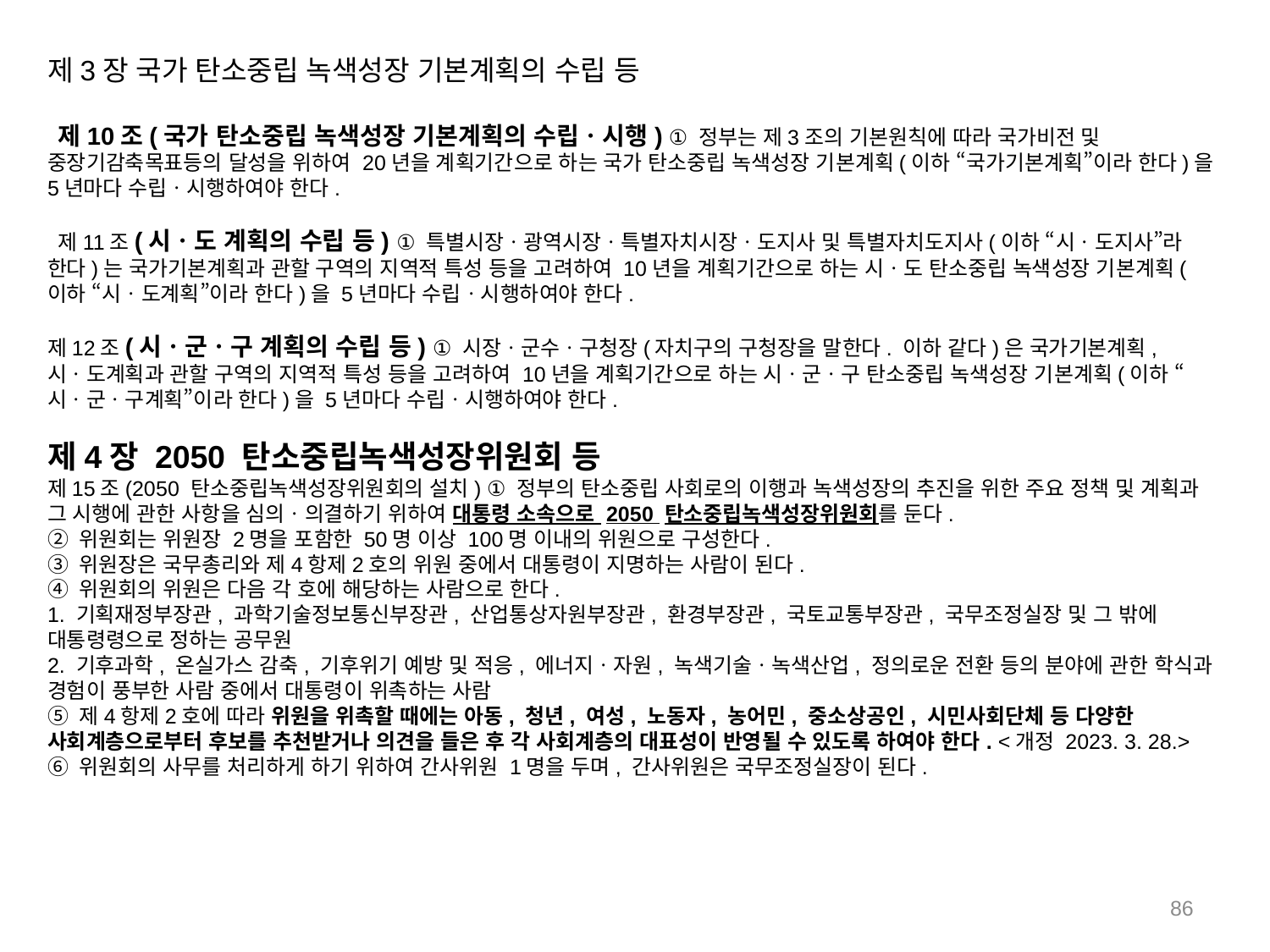

제3장 국가 탄소중립 녹색성장 기본계획의 수립 등

 제10조(국가 탄소중립 녹색성장 기본계획의 수립ㆍ시행) ① 정부는 제3조의 기본원칙에 따라 국가비전 및 중장기감축목표등의 달성을 위하여 20년을 계획기간으로 하는 국가 탄소중립 녹색성장 기본계획(이하 “국가기본계획”이라 한다)을 5년마다 수립ㆍ시행하여야 한다.

 제11조(시ㆍ도 계획의 수립 등) ① 특별시장ㆍ광역시장ㆍ특별자치시장ㆍ도지사 및 특별자치도지사(이하 “시ㆍ도지사”라 한다)는 국가기본계획과 관할 구역의 지역적 특성 등을 고려하여 10년을 계획기간으로 하는 시ㆍ도 탄소중립 녹색성장 기본계획(이하 “시ㆍ도계획”이라 한다)을 5년마다 수립ㆍ시행하여야 한다.

제12조(시ㆍ군ㆍ구 계획의 수립 등) ① 시장ㆍ군수ㆍ구청장(자치구의 구청장을 말한다. 이하 같다)은 국가기본계획, 시ㆍ도계획과 관할 구역의 지역적 특성 등을 고려하여 10년을 계획기간으로 하는 시ㆍ군ㆍ구 탄소중립 녹색성장 기본계획(이하 “시ㆍ군ㆍ구계획”이라 한다)을 5년마다 수립ㆍ시행하여야 한다.

제4장 2050 탄소중립녹색성장위원회 등
제15조(2050 탄소중립녹색성장위원회의 설치) ① 정부의 탄소중립 사회로의 이행과 녹색성장의 추진을 위한 주요 정책 및 계획과 그 시행에 관한 사항을 심의ㆍ의결하기 위하여 대통령 소속으로 2050 탄소중립녹색성장위원회를 둔다.
② 위원회는 위원장 2명을 포함한 50명 이상 100명 이내의 위원으로 구성한다.
③ 위원장은 국무총리와 제4항제2호의 위원 중에서 대통령이 지명하는 사람이 된다.
④ 위원회의 위원은 다음 각 호에 해당하는 사람으로 한다.
1. 기획재정부장관, 과학기술정보통신부장관, 산업통상자원부장관, 환경부장관, 국토교통부장관, 국무조정실장 및 그 밖에 대통령령으로 정하는 공무원
2. 기후과학, 온실가스 감축, 기후위기 예방 및 적응, 에너지ㆍ자원, 녹색기술ㆍ녹색산업, 정의로운 전환 등의 분야에 관한 학식과 경험이 풍부한 사람 중에서 대통령이 위촉하는 사람
⑤ 제4항제2호에 따라 위원을 위촉할 때에는 아동, 청년, 여성, 노동자, 농어민, 중소상공인, 시민사회단체 등 다양한 사회계층으로부터 후보를 추천받거나 의견을 들은 후 각 사회계층의 대표성이 반영될 수 있도록 하여야 한다. <개정 2023. 3. 28.>
⑥ 위원회의 사무를 처리하게 하기 위하여 간사위원 1명을 두며, 간사위원은 국무조정실장이 된다.
86